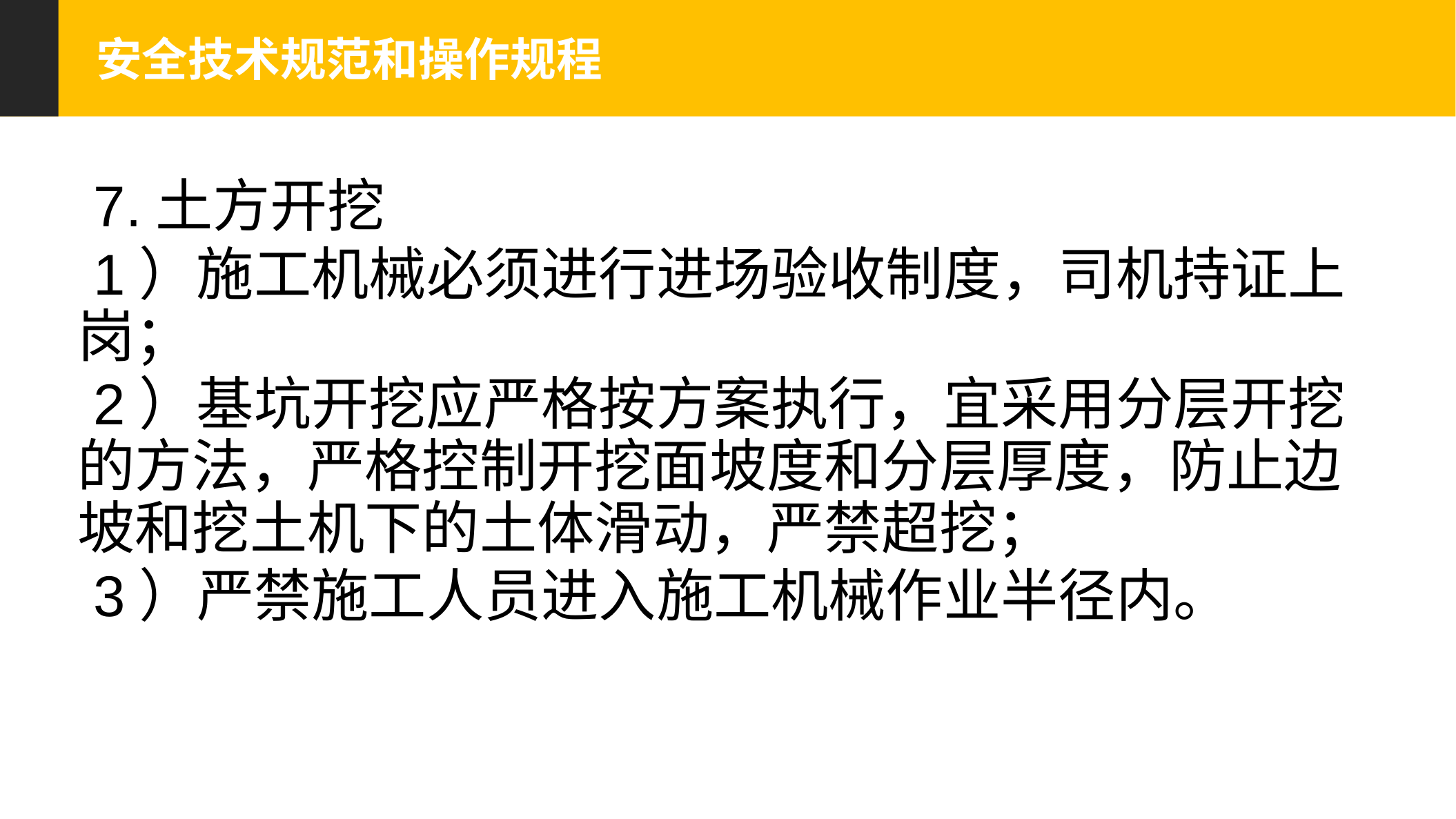

安全技术规范和操作规程
 7.土方开挖
 1）施工机械必须进行进场验收制度，司机持证上岗；
 2）基坑开挖应严格按方案执行，宜采用分层开挖的方法，严格控制开挖面坡度和分层厚度，防止边坡和挖土机下的土体滑动，严禁超挖；
 3）严禁施工人员进入施工机械作业半径内。